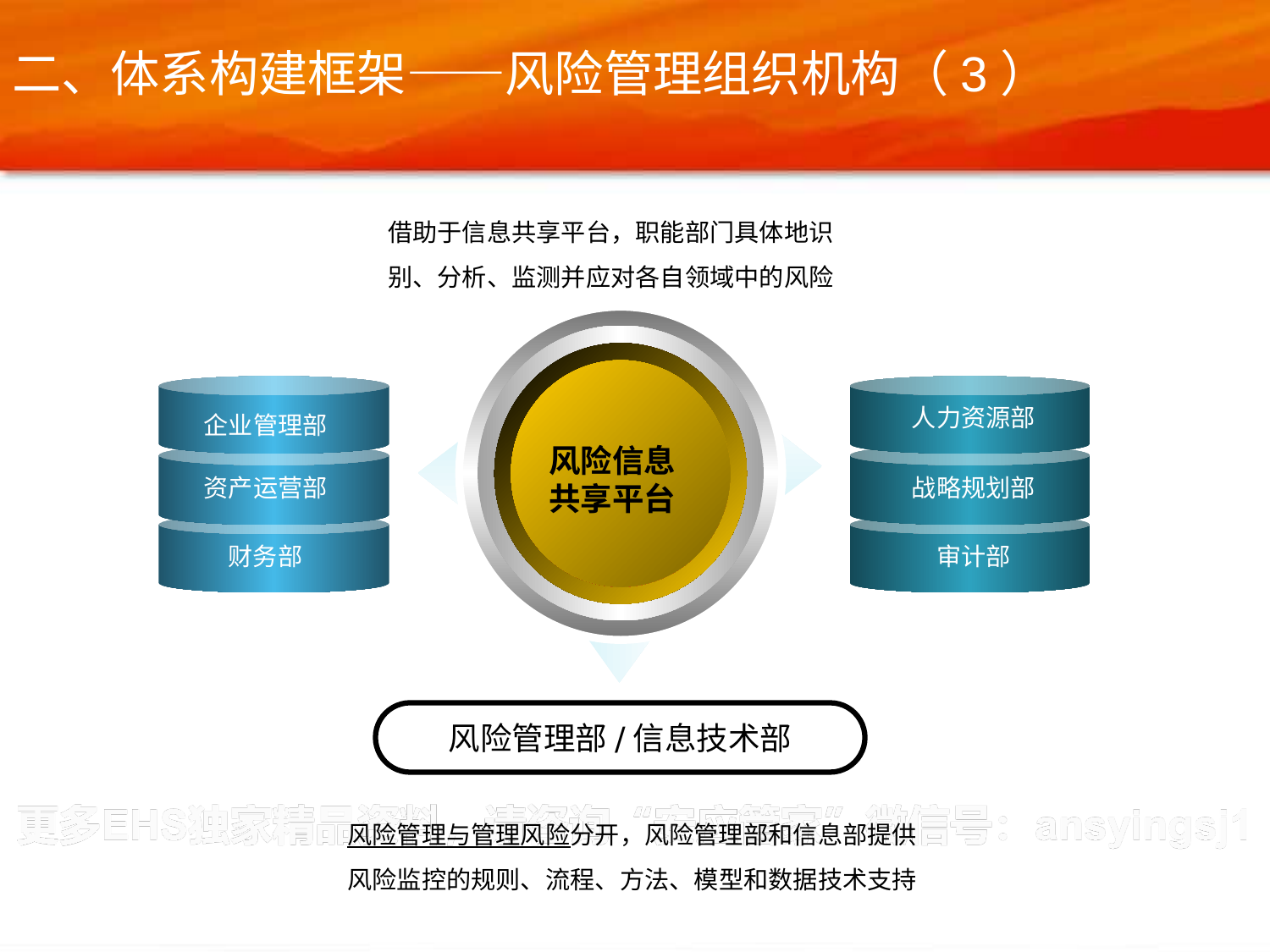

二、体系构建框架——风险管理组织机构（3）
借助于信息共享平台，职能部门具体地识别、分析、监测并应对各自领域中的风险

人力资源部
企业管理部
风险信息
共享平台

资产运营部
战略规划部

财务部
审计部
风险管理部/信息技术部
风险管理与管理风险分开，风险管理部和信息部提供风险监控的规则、流程、方法、模型和数据技术支持